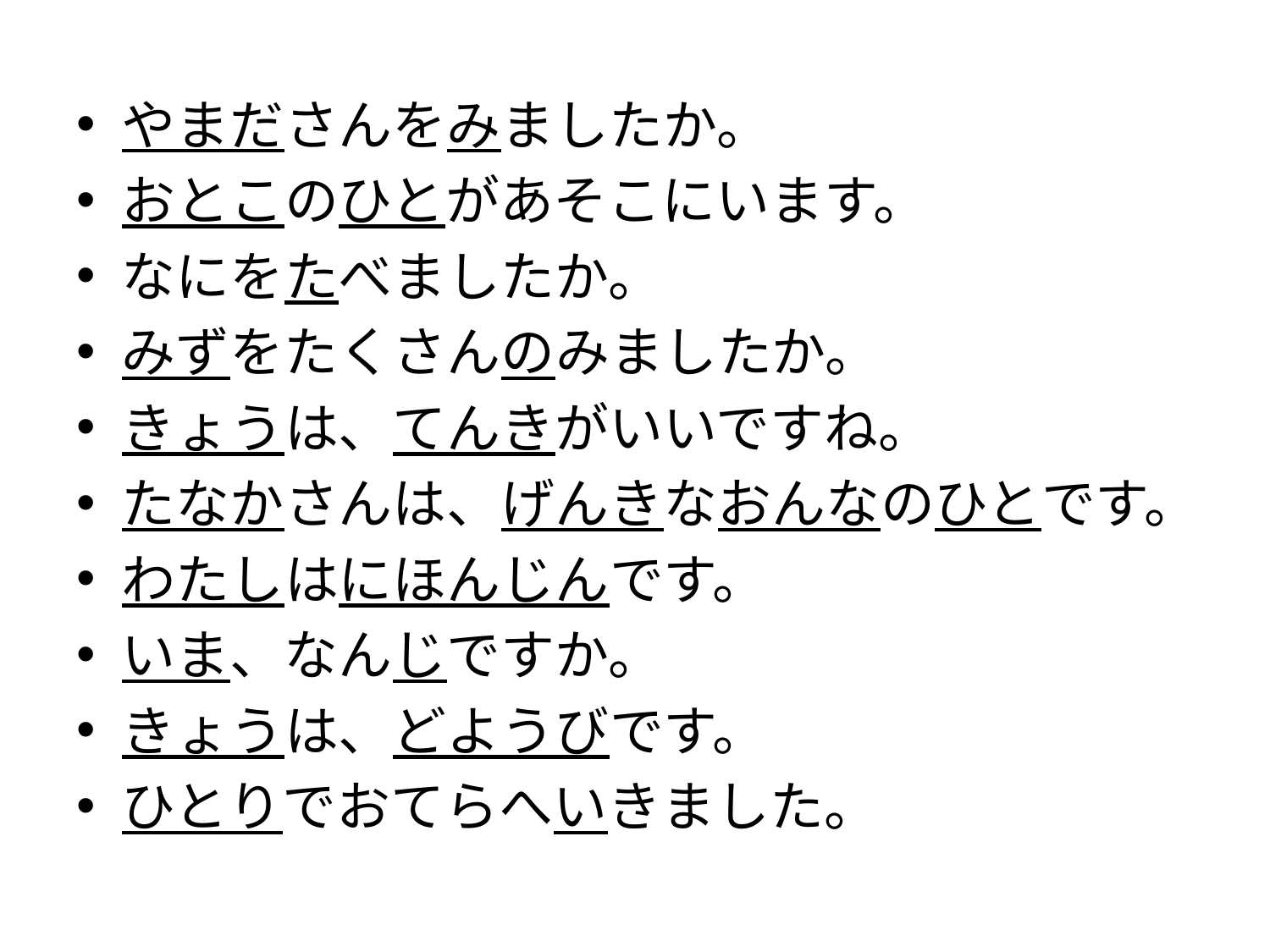

やまださんをみましたか。
おとこのひとがあそこにいます。
なにをたべましたか。
みずをたくさんのみましたか。
きょうは、てんきがいいですね。
たなかさんは、げんきなおんなのひとです。
わたしはにほんじんです。
いま、なんじですか。
きょうは、どようびです。
ひとりでおてらへいきました。